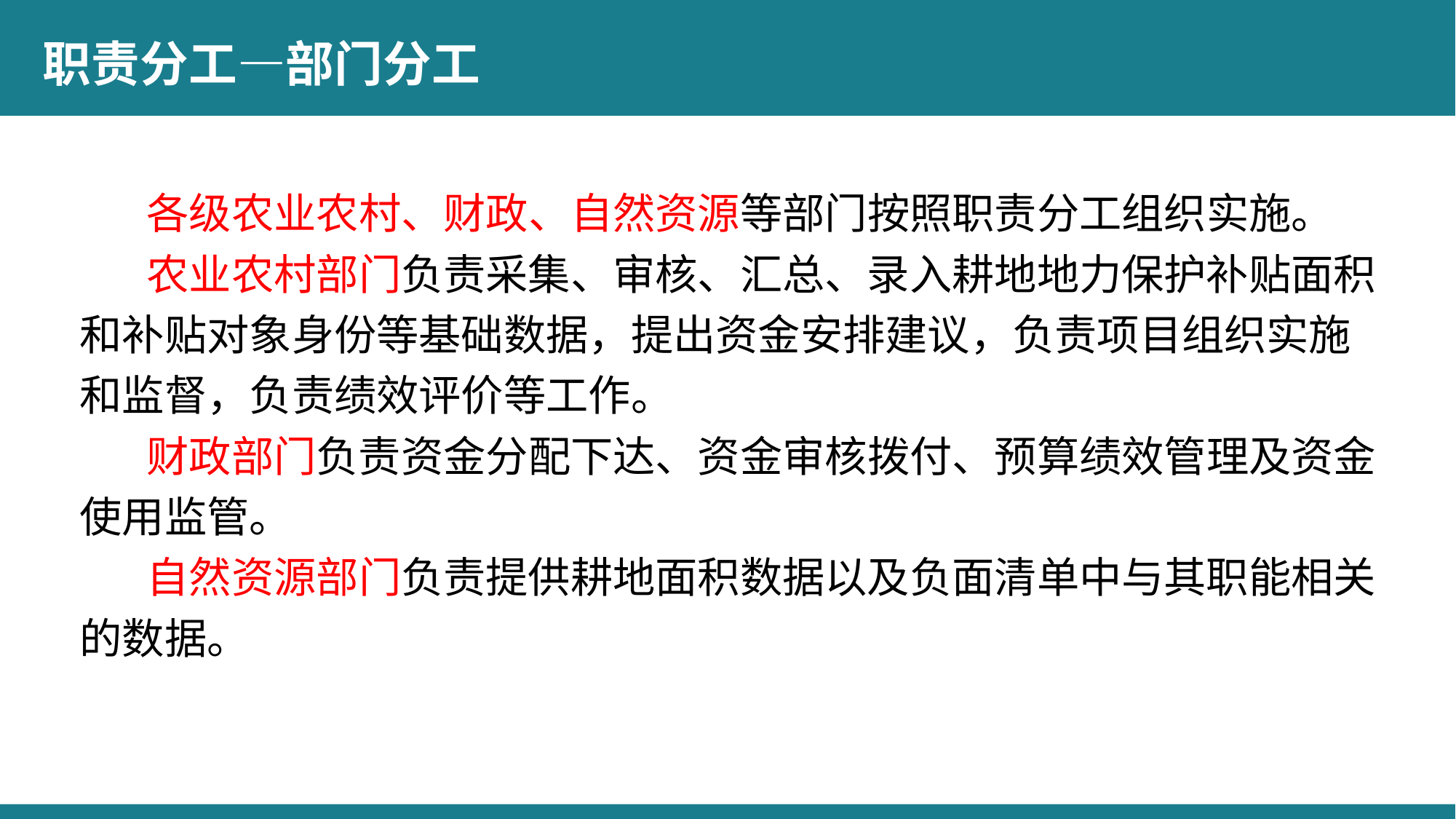

职责分工—部门分工

各级农业农村、财政、自然资源等部门按照职责分工组织实施。
农业农村部门负责采集、审核、汇总、录入耕地地力保护补贴面积和补贴对象身份等基础数据，提出资金安排建议，负责项目组织实施和监督，负责绩效评价等工作。
财政部门负责资金分配下达、资金审核拨付、预算绩效管理及资金使用监管。
自然资源部门负责提供耕地面积数据以及负面清单中与其职能相关的数据。